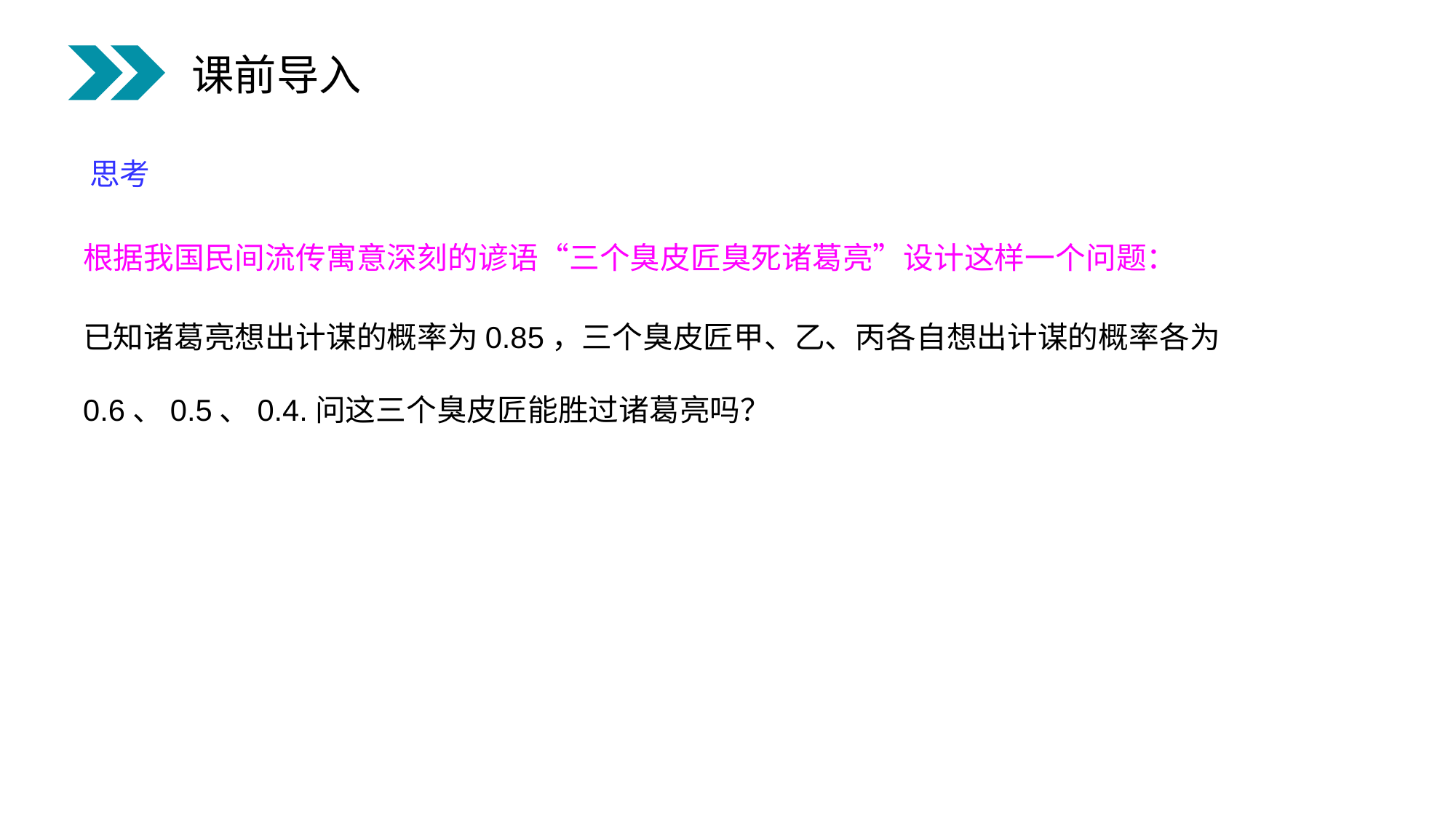

课前导入
思考
根据我国民间流传寓意深刻的谚语“三个臭皮匠臭死诸葛亮”设计这样一个问题：
已知诸葛亮想出计谋的概率为0.85，三个臭皮匠甲、乙、丙各自想出计谋的概率各为0.6、0.5、0.4.问这三个臭皮匠能胜过诸葛亮吗？